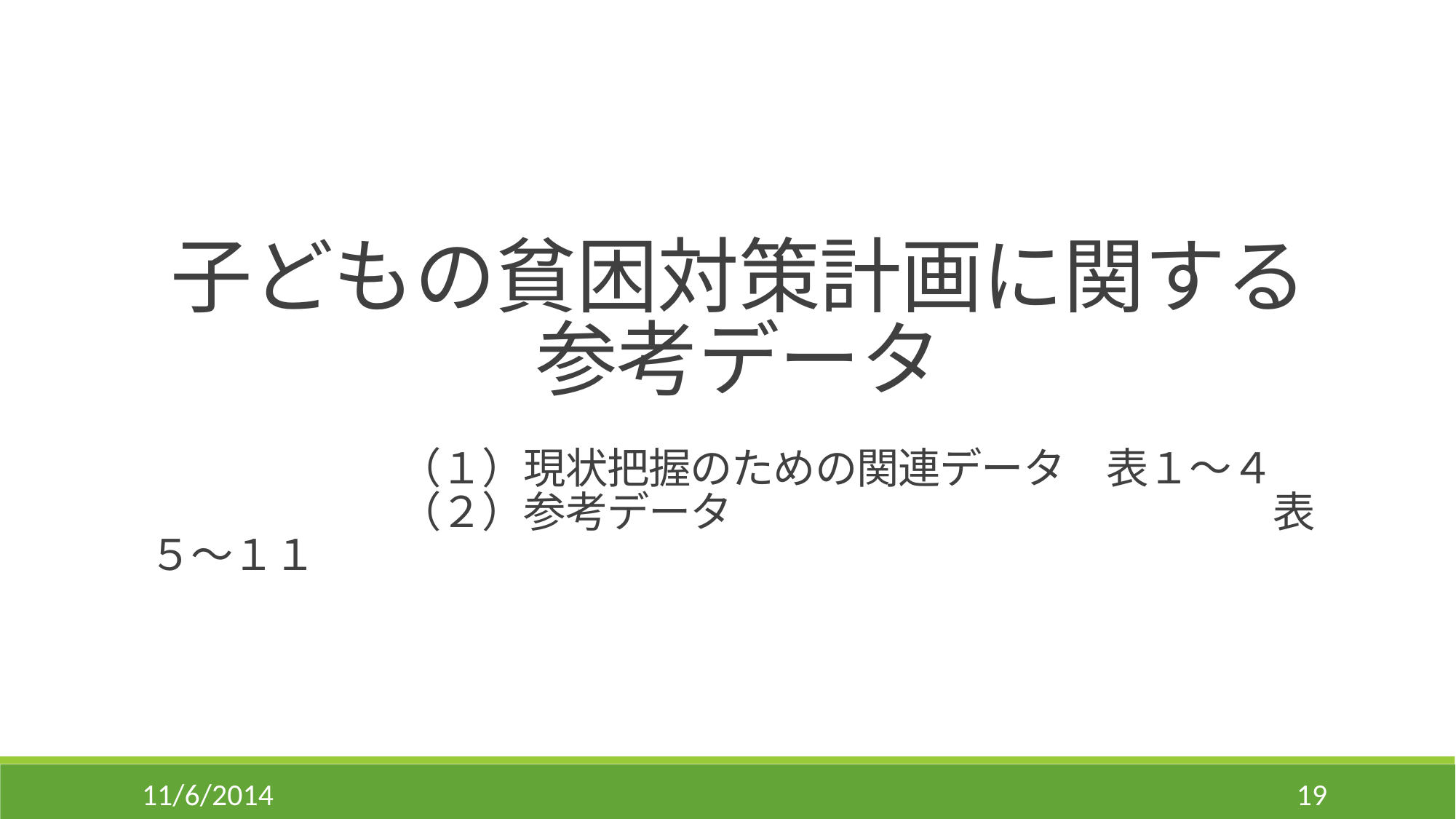

子どもの貧困対策計画に関する
参考データ

　　　　　　（１）現状把握のための関連データ　表１～４
　　　　　　（２）参考データ　　　　　　　　　　　　　表５～１１

11/6/2014
19